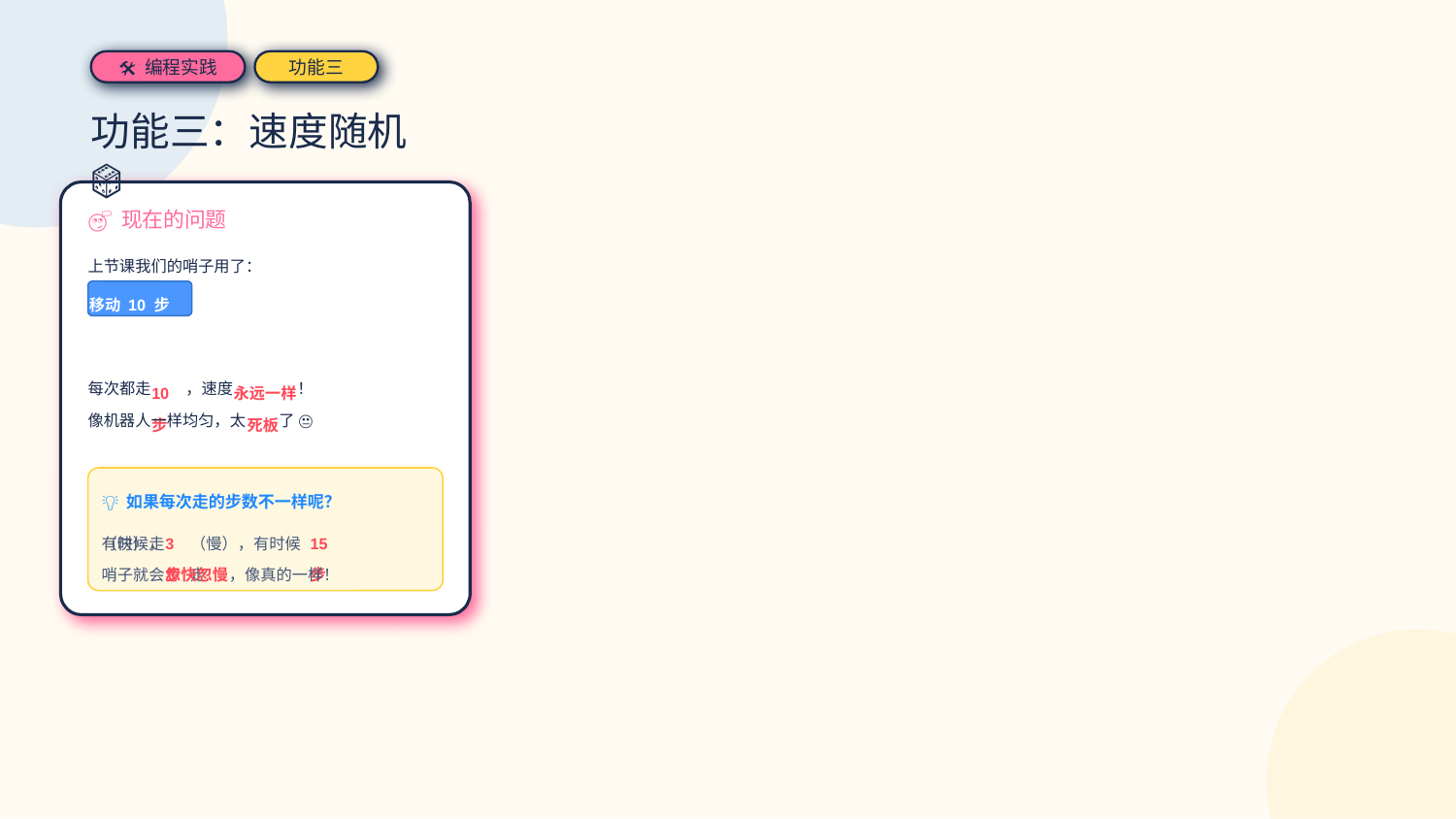

🛠 编程实践
功能三
功能三：速度随机 🎲

🤔 现在的问题
上节课我们的哨子用了：
移动 10 步
每次都走
10步
，速度
永远一样
！
像机器人一样均匀，太
死板
了 😐

💡 如果每次走的步数不一样呢？
有时候走
（快），
哨子就会
3步
（慢），有时候走
15步
忽快忽慢
，像真的一样！